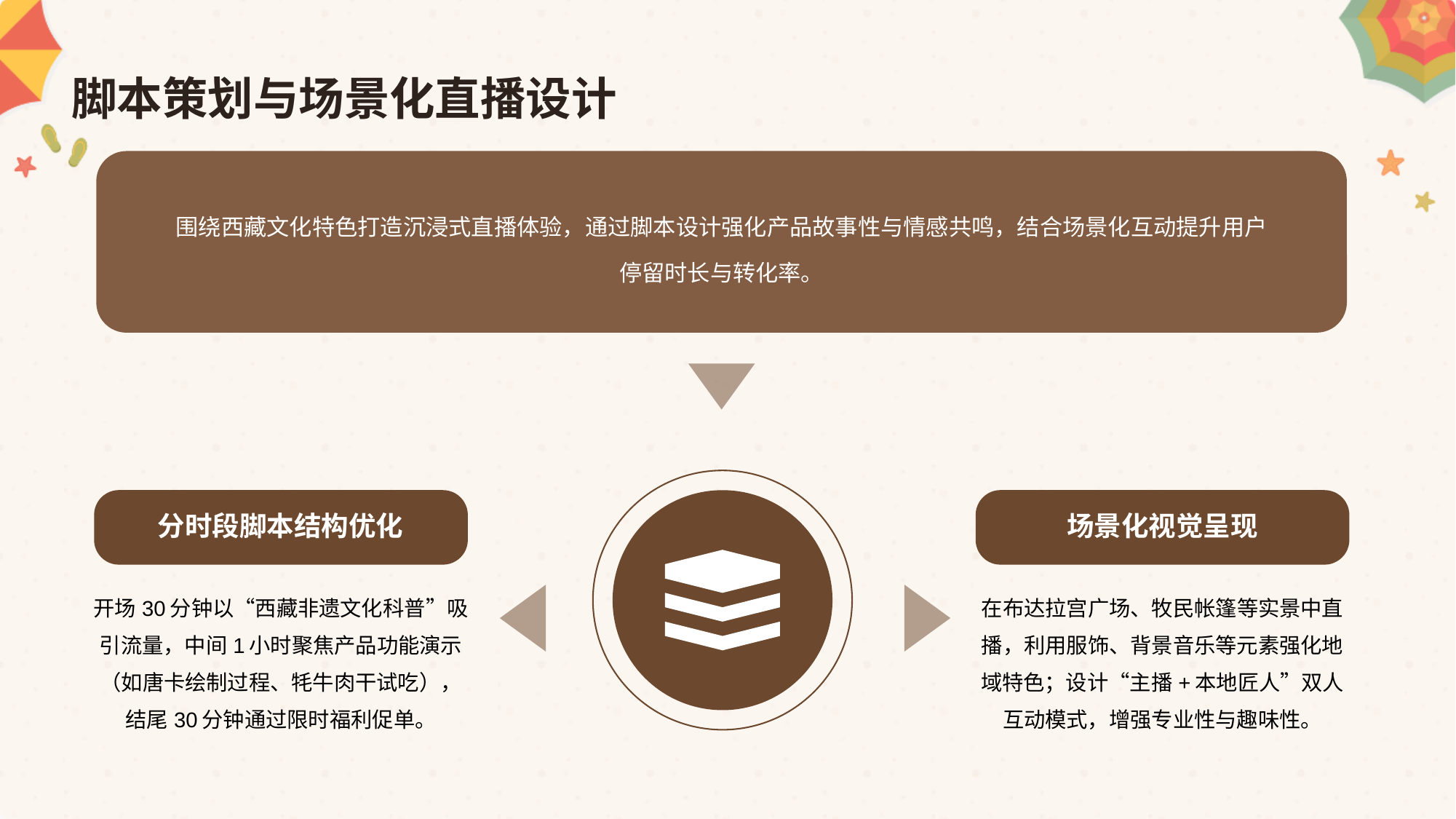

脚本策划与场景化直播设计

围绕西藏文化特色打造沉浸式直播体验，通过脚本设计强化产品故事性与情感共鸣，结合场景化互动提升用户停留时长与转化率。

分时段脚本结构优化
场景化视觉呈现
开场30分钟以“西藏非遗文化科普”吸引流量，中间1小时聚焦产品功能演示（如唐卡绘制过程、牦牛肉干试吃），结尾30分钟通过限时福利促单。
在布达拉宫广场、牧民帐篷等实景中直播，利用服饰、背景音乐等元素强化地域特色；设计“主播+本地匠人”双人互动模式，增强专业性与趣味性。